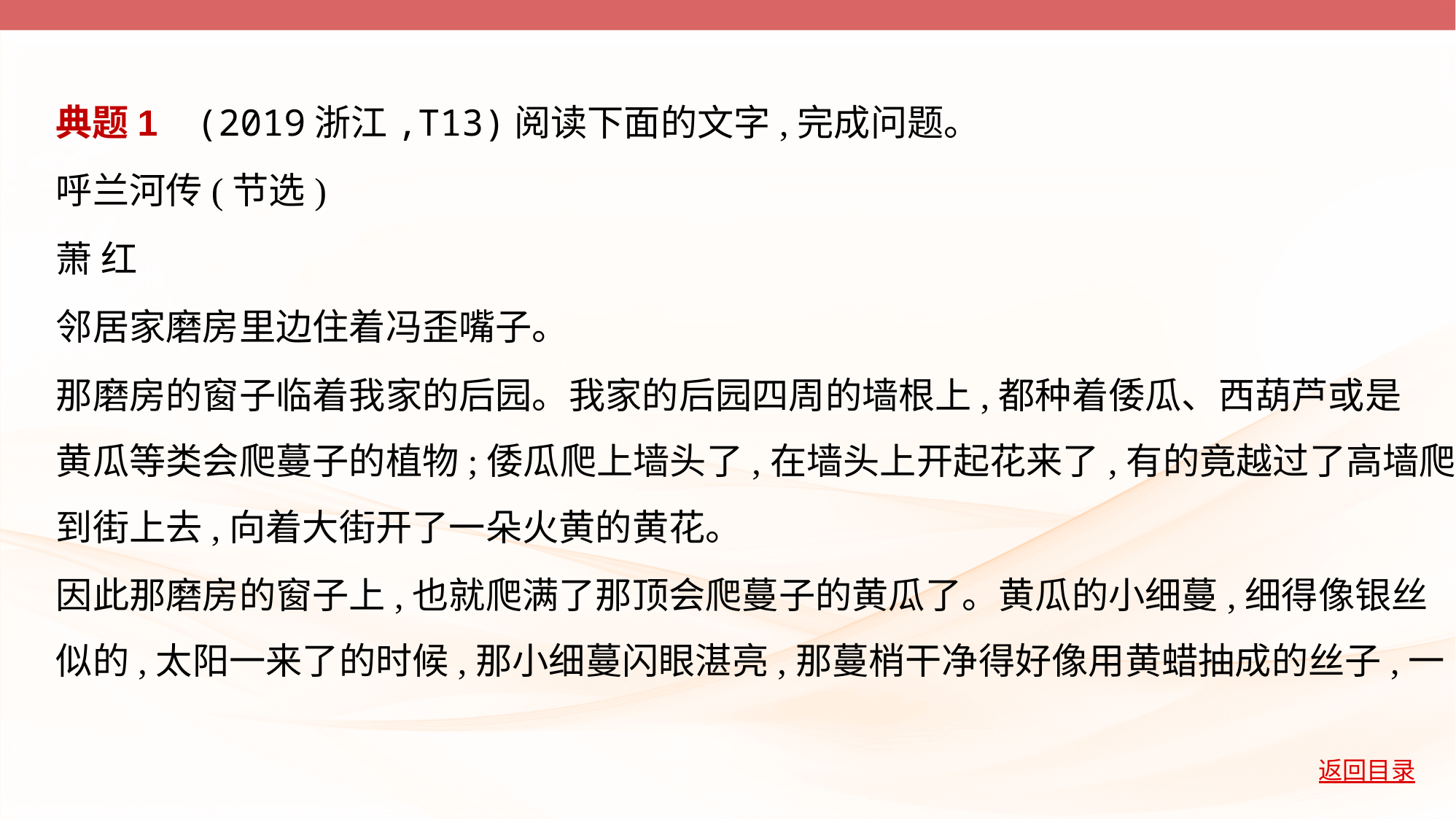

典题1    (2019浙江,T13)阅读下面的文字,完成问题。
呼兰河传(节选)
萧 红
邻居家磨房里边住着冯歪嘴子。
那磨房的窗子临着我家的后园。我家的后园四周的墙根上,都种着倭瓜、西葫芦或是
黄瓜等类会爬蔓子的植物;倭瓜爬上墙头了,在墙头上开起花来了,有的竟越过了高墙爬
到街上去,向着大街开了一朵火黄的黄花。
因此那磨房的窗子上,也就爬满了那顶会爬蔓子的黄瓜了。黄瓜的小细蔓,细得像银丝
似的,太阳一来了的时候,那小细蔓闪眼湛亮,那蔓梢干净得好像用黄蜡抽成的丝子,一